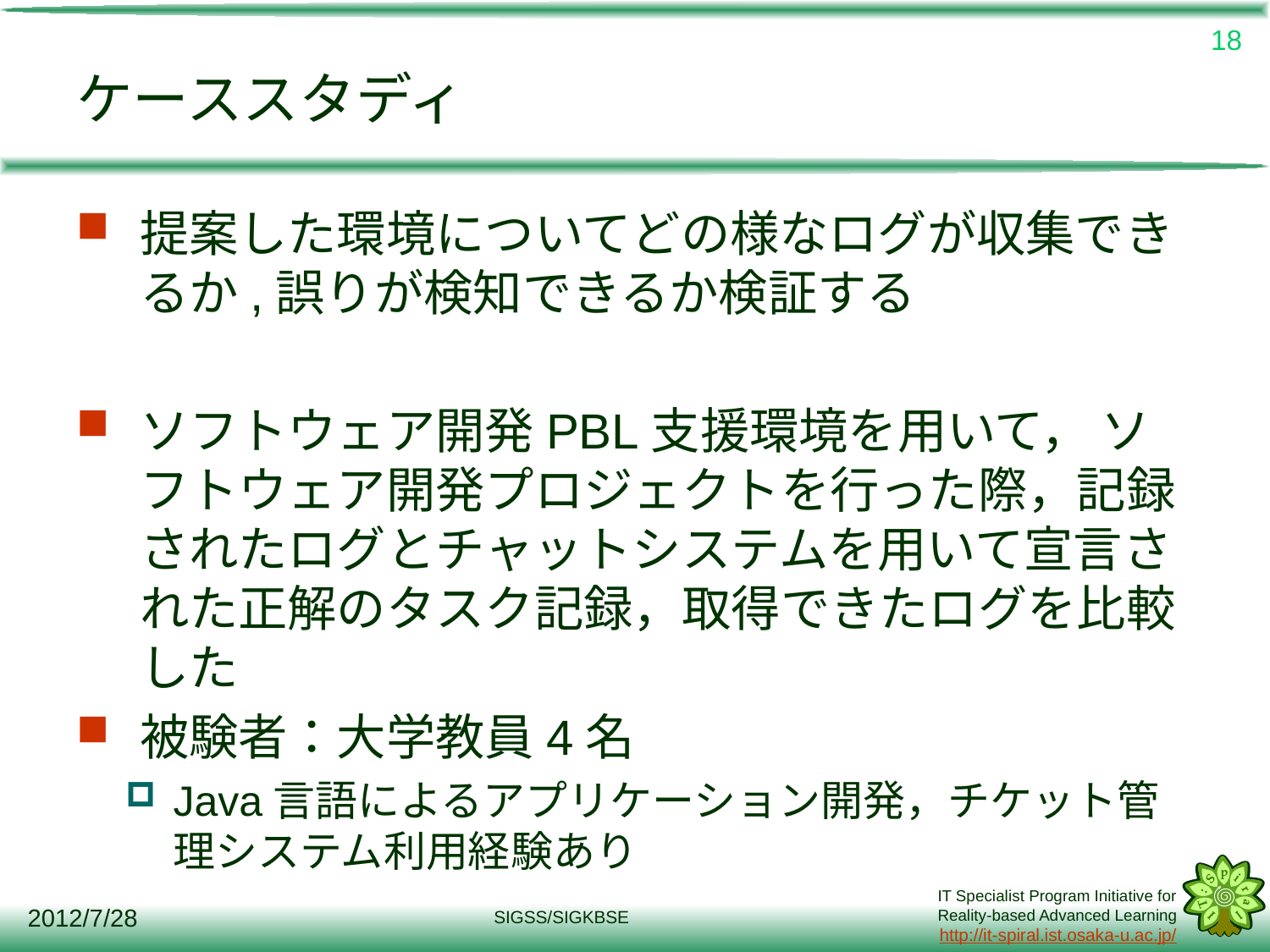

18
# ケーススタディ
提案した環境についてどの様なログが収集できるか,誤りが検知できるか検証する

ソフトウェア開発PBL支援環境を用いて， ソフトウェア開発プロジェクトを行った際，記録されたログとチャットシステムを用いて宣言された正解のタスク記録，取得できたログを比較した
被験者：大学教員4名
Java言語によるアプリケーション開発，チケット管理システム利用経験あり
2012/7/28
SIGSS/SIGKBSE